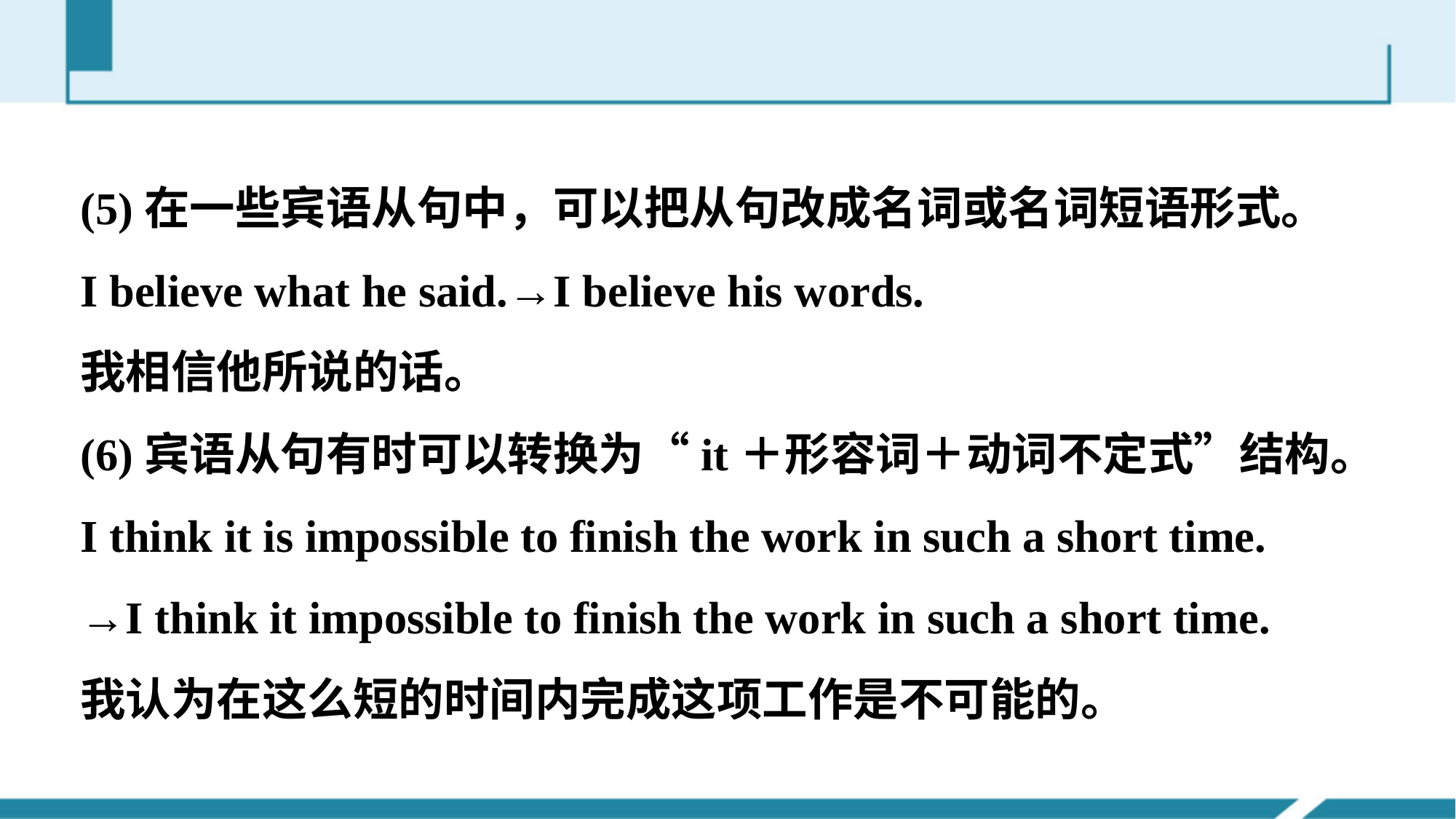

(5)在一些宾语从句中，可以把从句改成名词或名词短语形式。
I believe what he said.→I believe his words.
我相信他所说的话。
(6)宾语从句有时可以转换为“it＋形容词＋动词不定式”结构。
I think it is impossible to finish the work in such a short time.
→I think it impossible to finish the work in such a short time.
我认为在这么短的时间内完成这项工作是不可能的。